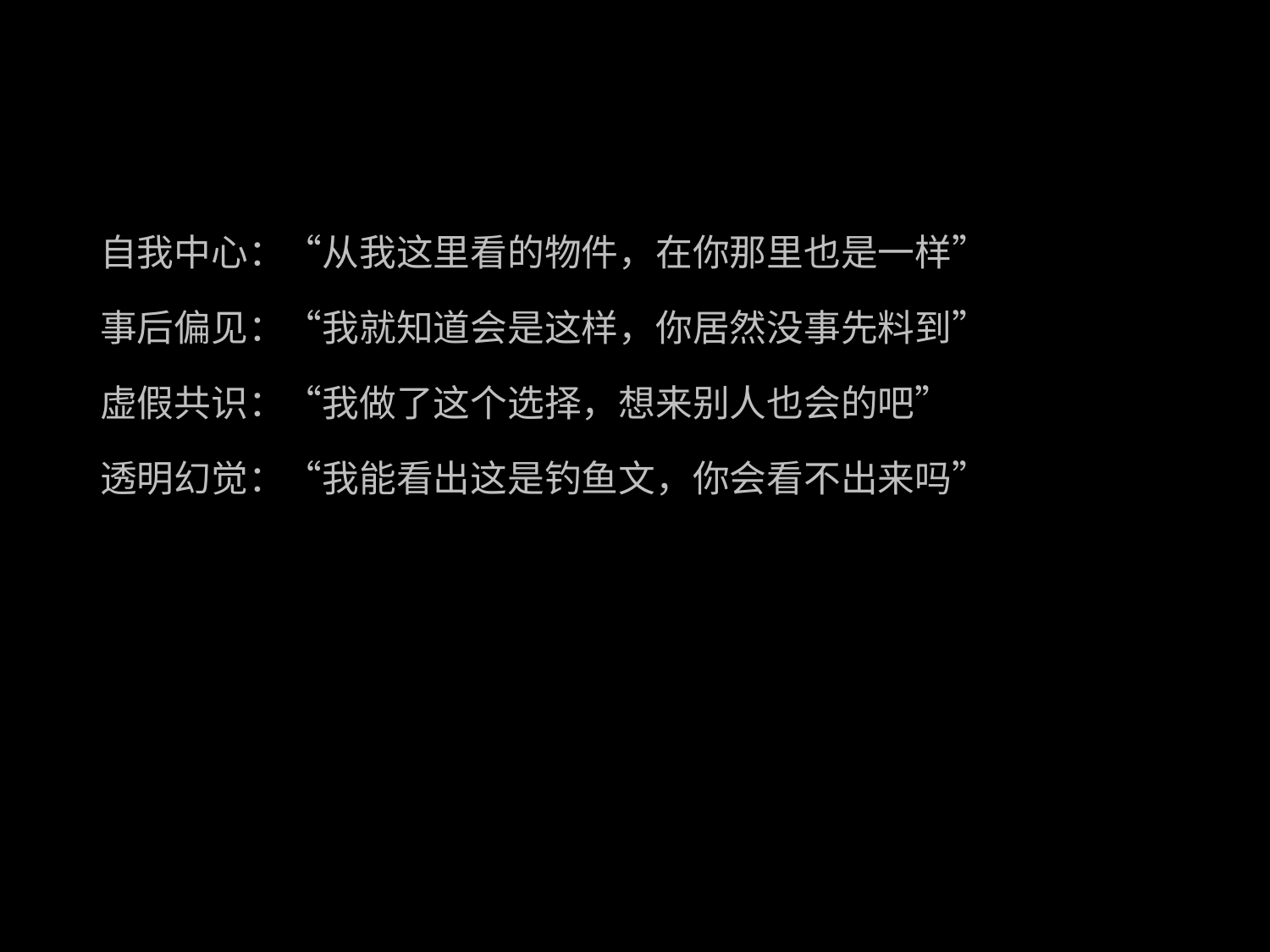

自我中心：“从我这里看的物件，在你那里也是一样”
事后偏见：“我就知道会是这样，你居然没事先料到”
虚假共识：“我做了这个选择，想来别人也会的吧”
透明幻觉：“我能看出这是钓鱼文，你会看不出来吗”